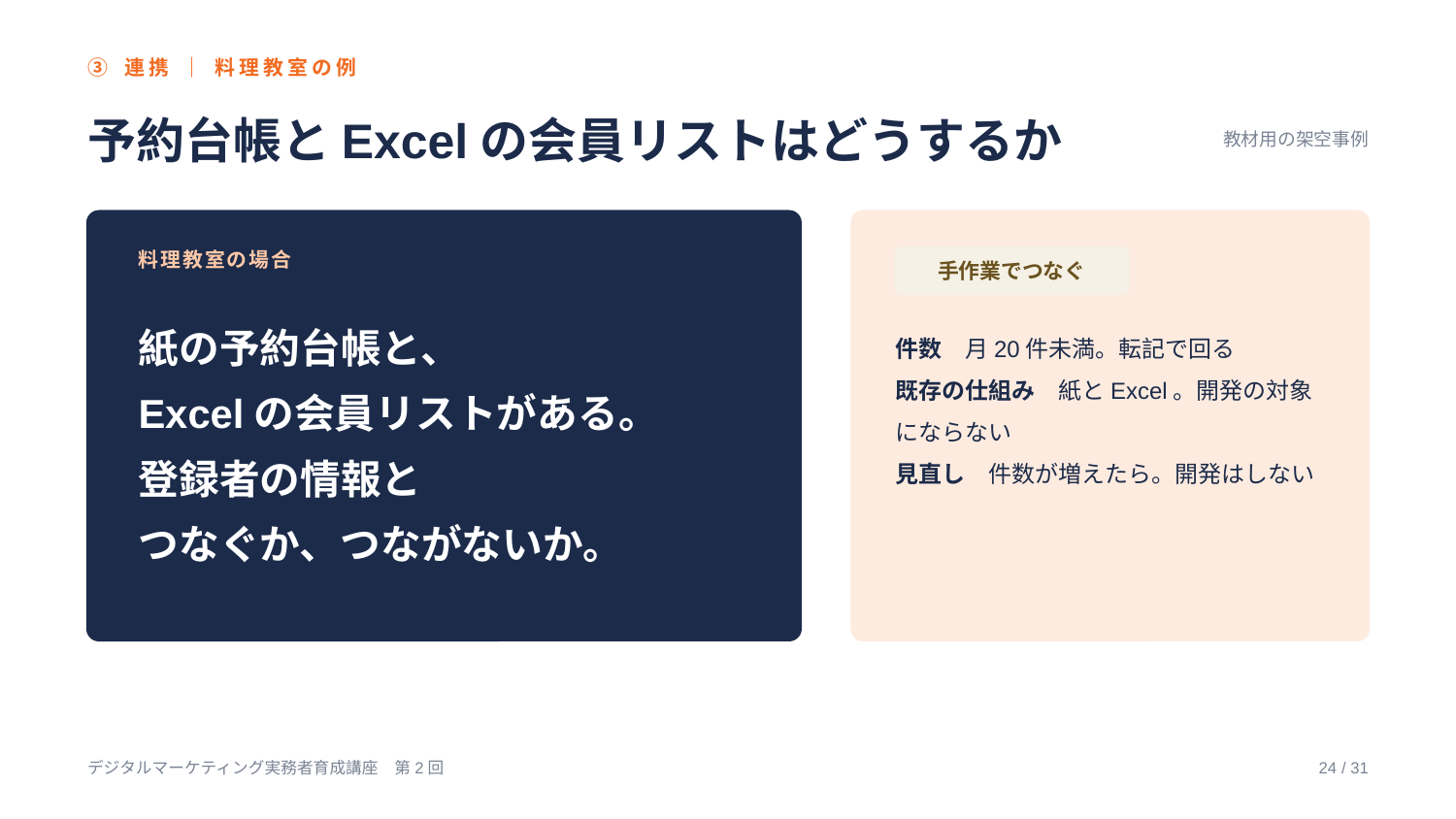

③ 連携 ｜ 料理教室の例
予約台帳とExcelの会員リストはどうするか
教材用の架空事例

料理教室の場合

手作業でつなぐ
紙の予約台帳と、
Excelの会員リストがある。
登録者の情報と
つなぐか、つながないか。
件数　月20件未満。転記で回る
既存の仕組み　紙とExcel。開発の対象にならない
見直し　件数が増えたら。開発はしない
デジタルマーケティング実務者育成講座　第2回
24 / 31